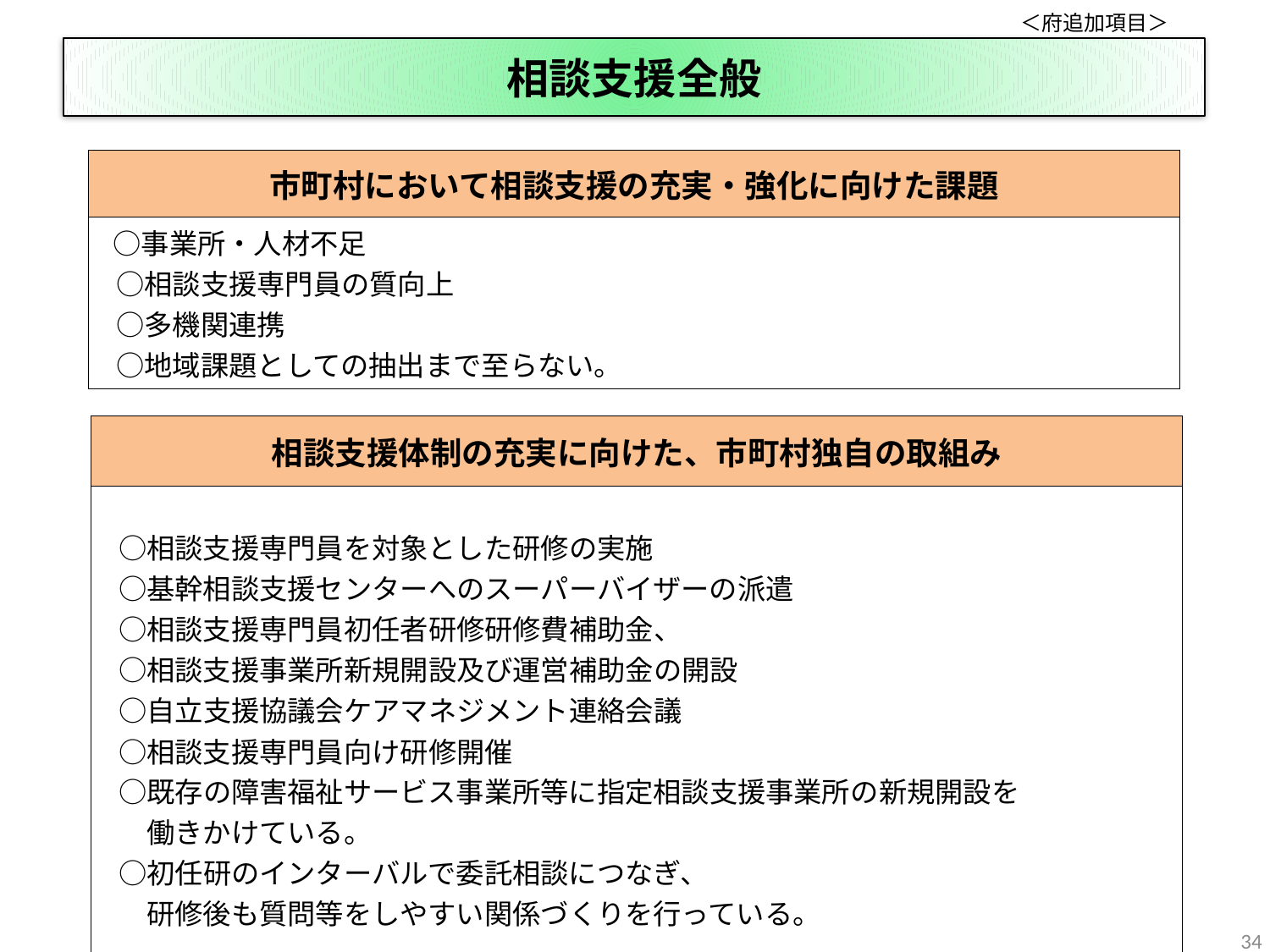

＜府追加項目＞
# 相談支援全般
| 市町村において相談支援の充実・強化に向けた課題 |
| --- |
| ○事業所・人材不足 　○相談支援専門員の質向上 　○多機関連携 　○地域課題としての抽出まで至らない。 |
| 相談支援体制の充実に向けた、市町村独自の取組み |
| --- |
| ○相談支援専門員を対象とした研修の実施 　○基幹相談支援センターへのスーパーバイザーの派遣 　○相談支援専門員初任者研修研修費補助金、 　○相談支援事業所新規開設及び運営補助金の開設 　○自立支援協議会ケアマネジメント連絡会議 　○相談支援専門員向け研修開催 　○既存の障害福祉サービス事業所等に指定相談支援事業所の新規開設を 　　働きかけている。 　○初任研のインターバルで委託相談につなぎ、 　　研修後も質問等をしやすい関係づくりを行っている。 |
34